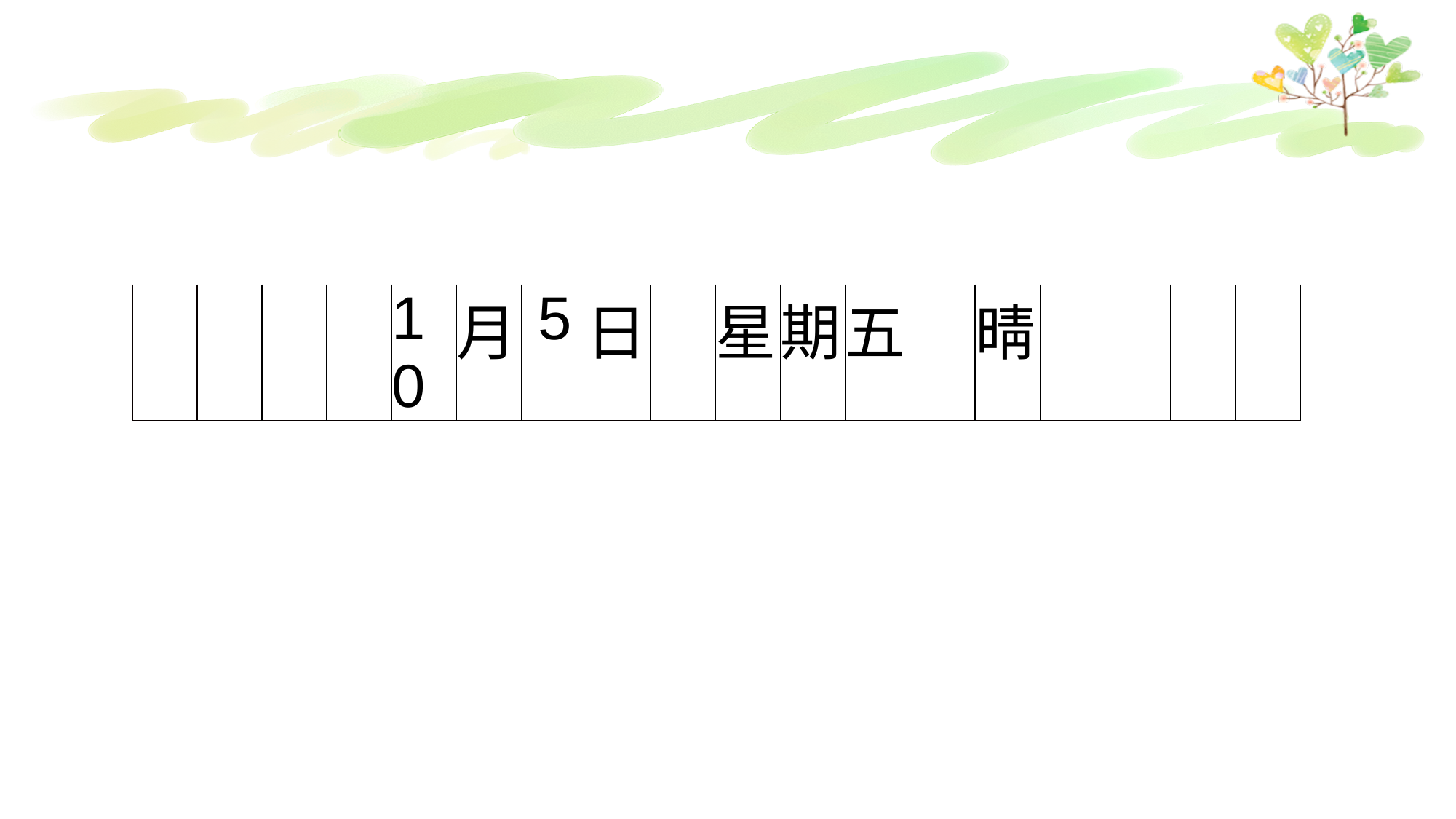

|  |  |  |  | 10 | 月 | 5 | 日 |  | 星 | 期 | 五 |  | 晴 |  |  |  |  |
| --- | --- | --- | --- | --- | --- | --- | --- | --- | --- | --- | --- | --- | --- | --- | --- | --- | --- |